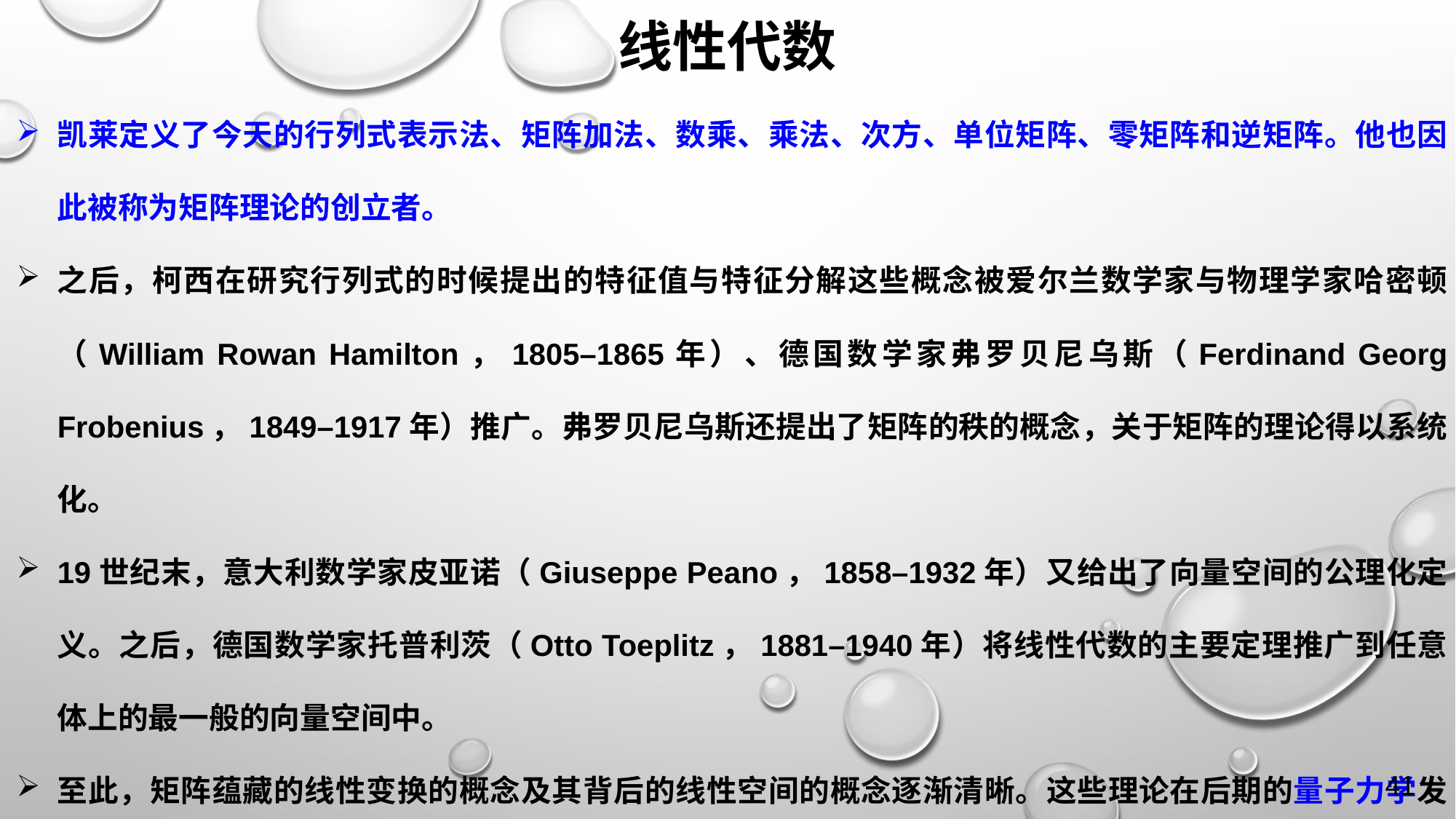

线性代数
凯莱定义了今天的行列式表示法、矩阵加法、数乘、乘法、次方、单位矩阵、零矩阵和逆矩阵。他也因此被称为矩阵理论的创立者。
之后，柯西在研究行列式的时候提出的特征值与特征分解这些概念被爱尔兰数学家与物理学家哈密顿（William Rowan Hamilton，1805–1865年）、德国数学家弗罗贝尼乌斯（Ferdinand Georg Frobenius，1849–1917年）推广。弗罗贝尼乌斯还提出了矩阵的秩的概念，关于矩阵的理论得以系统化。
19世纪末，意大利数学家皮亚诺（Giuseppe Peano，1858–1932年）又给出了向量空间的公理化定义。之后，德国数学家托普利茨（Otto Toeplitz，1881–1940年）将线性代数的主要定理推广到任意体上的最一般的向量空间中。
至此，矩阵蕴藏的线性变换的概念及其背后的线性空间的概念逐渐清晰。这些理论在后期的量子力学发展过程中起到了至关重要的作用。
41